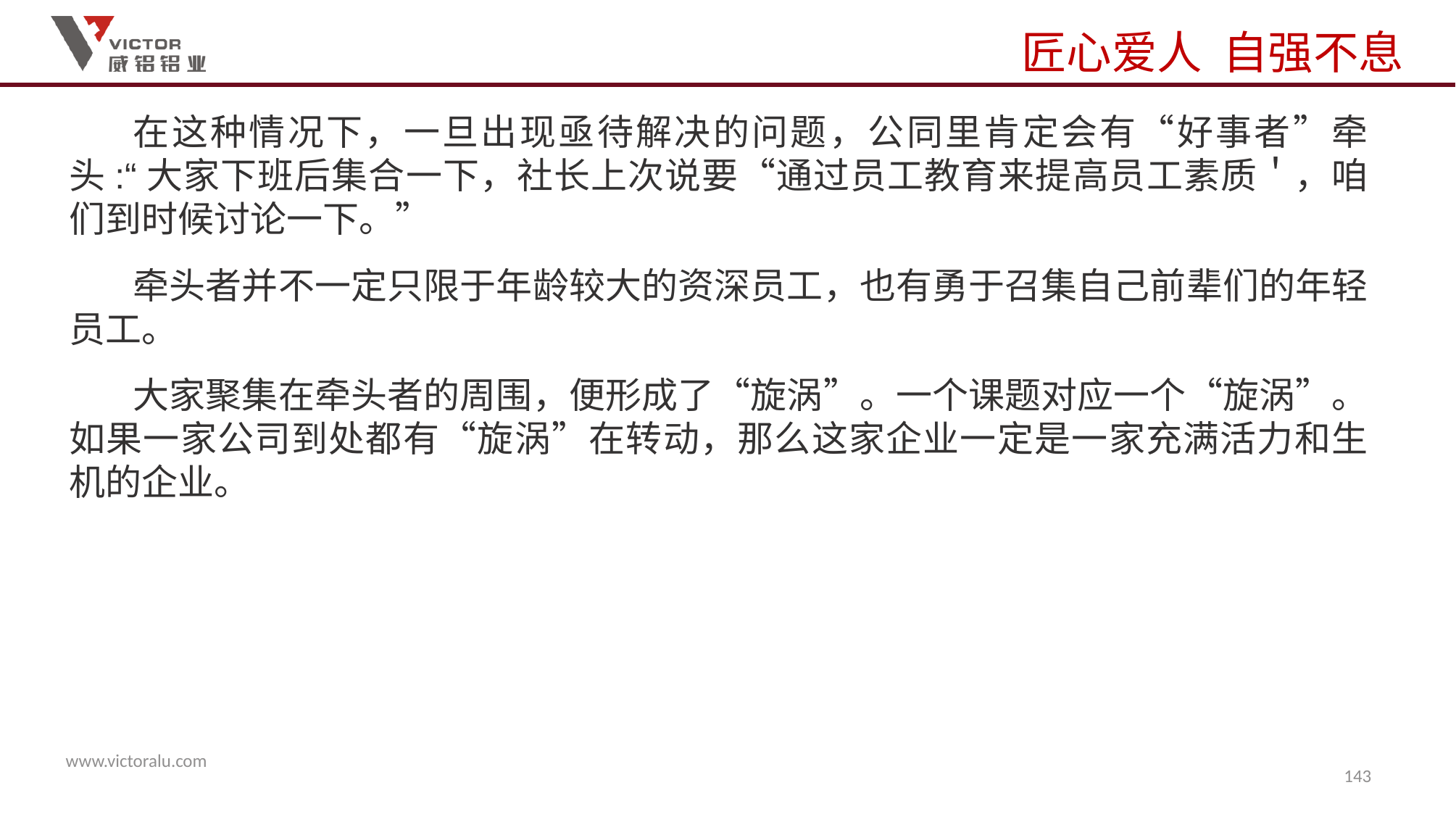

在这种情况下，一旦出现亟待解决的问题，公同里肯定会有“好事者”牵头:“大家下班后集合一下，社长上次说要“通过员工教育来提高员工素质＇，咱们到时候讨论一下。”
牵头者并不一定只限于年龄较大的资深员工，也有勇于召集自己前辈们的年轻员工。
大家聚集在牵头者的周围，便形成了“旋涡”。一个课题对应一个“旋涡”。如果一家公司到处都有“旋涡”在转动，那么这家企业一定是一家充满活力和生机的企业。
143